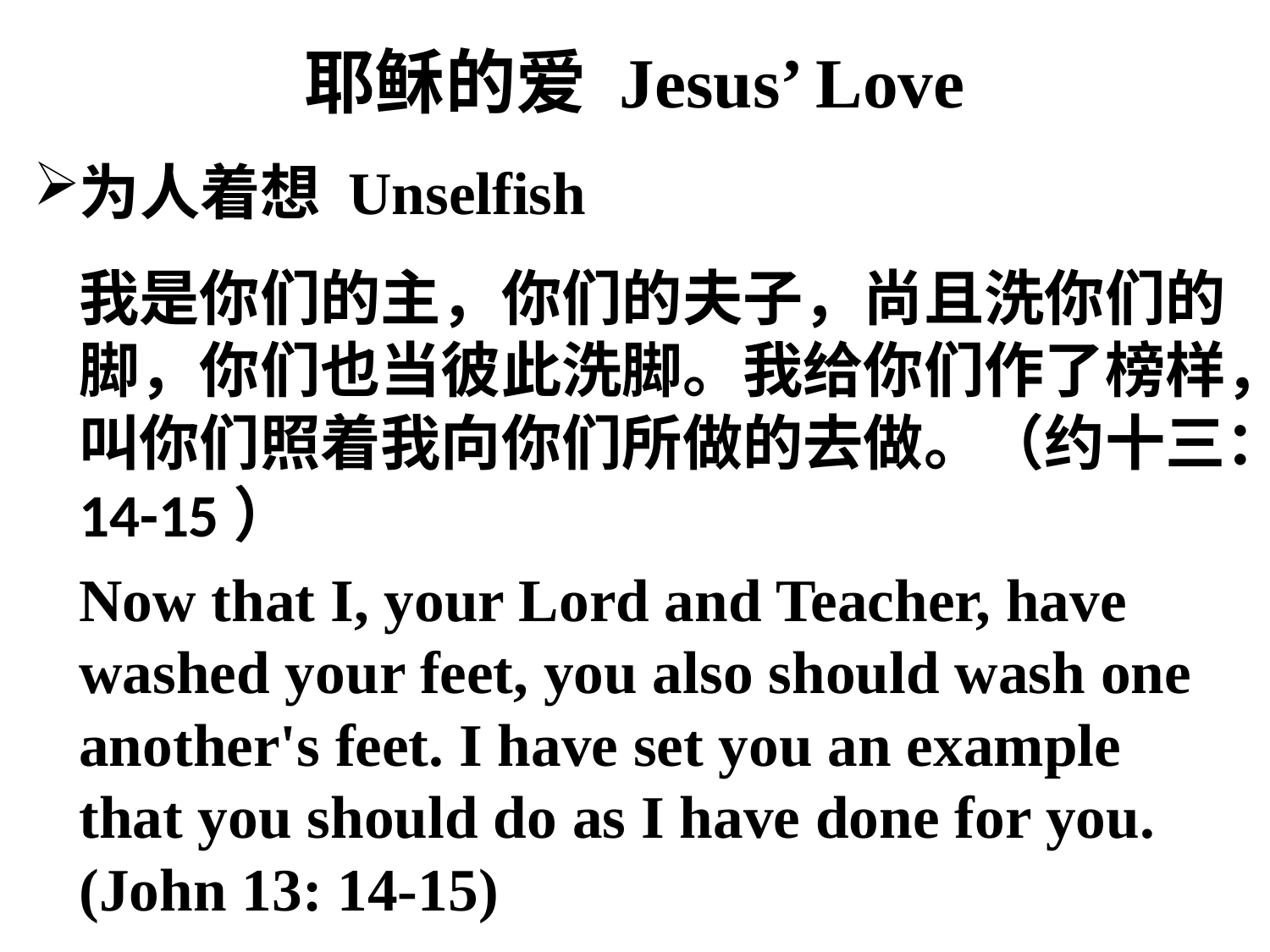

# 耶稣的爱 Jesus’ Love
为人着想 Unselfish

	我是你们的主，你们的夫子，尚且洗你们的脚，你们也当彼此洗脚。我给你们作了榜样，叫你们照着我向你们所做的去做。（约十三：14-15）
	Now that I, your Lord and Teacher, have washed your feet, you also should wash one another's feet. I have set you an example that you should do as I have done for you. (John 13: 14-15)